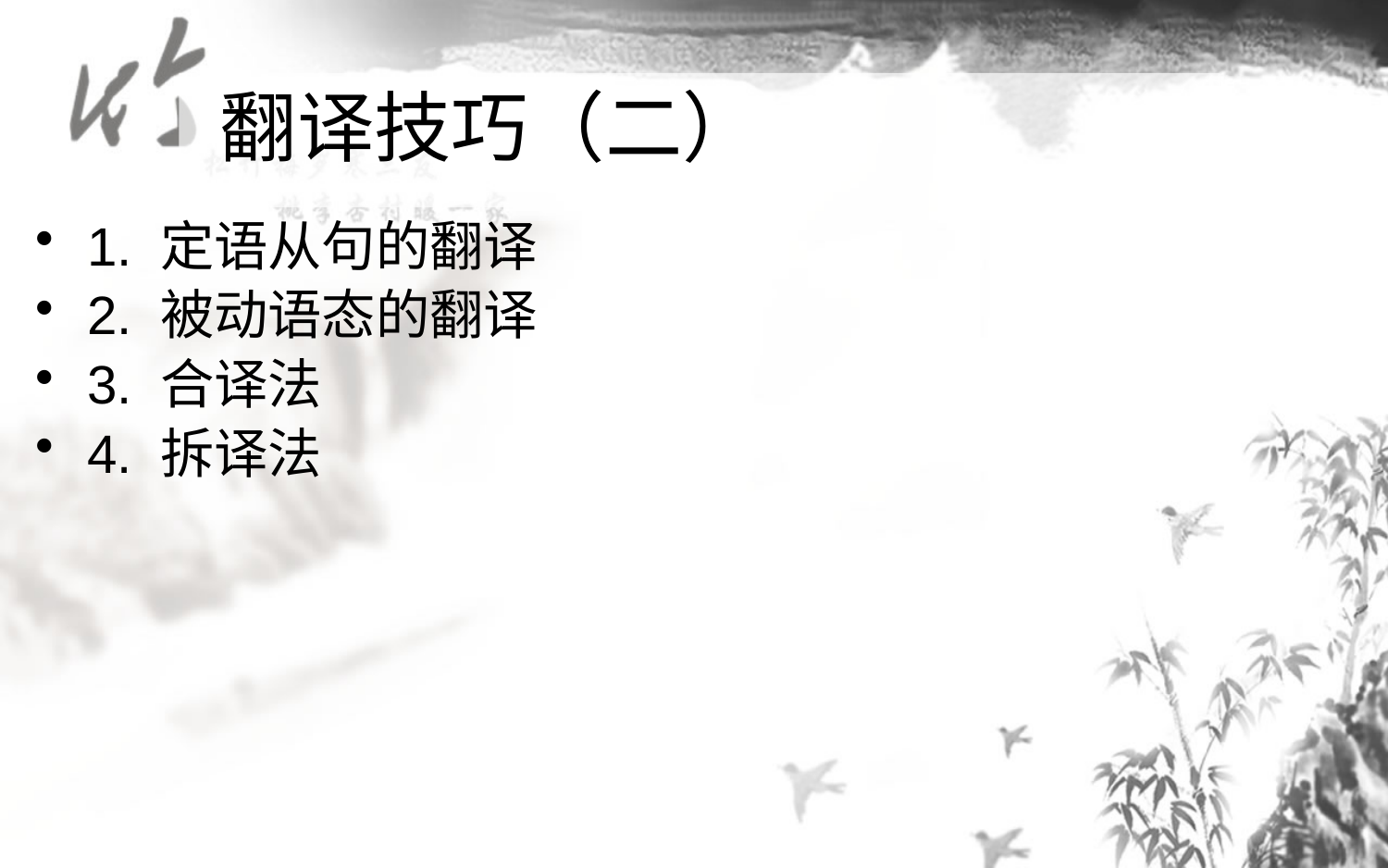

翻译技巧（二）
1. 定语从句的翻译
2. 被动语态的翻译
3. 合译法
4. 拆译法